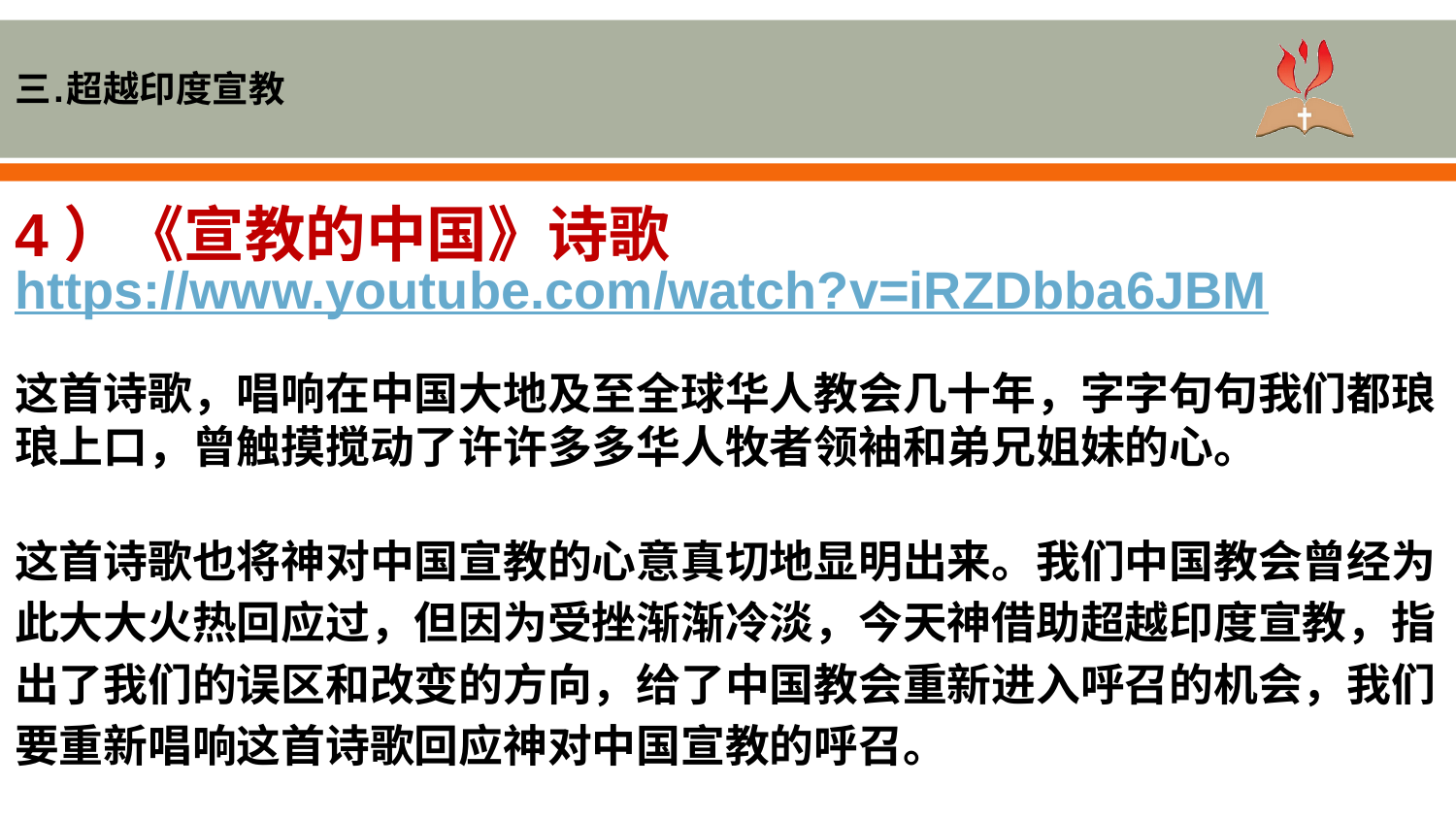

三.超越印度宣教
4）《宣教的中国》诗歌
https://www.youtube.com/watch?v=iRZDbba6JBM

这首诗歌，唱响在中国大地及至全球华人教会几十年，字字句句我们都琅琅上口，曾触摸搅动了许许多多华人牧者领袖和弟兄姐妹的心。

这首诗歌也将神对中国宣教的心意真切地显明出来。我们中国教会曾经为此大大火热回应过，但因为受挫渐渐冷淡，今天神借助超越印度宣教，指出了我们的误区和改变的方向，给了中国教会重新进入呼召的机会，我们要重新唱响这首诗歌回应神对中国宣教的呼召。